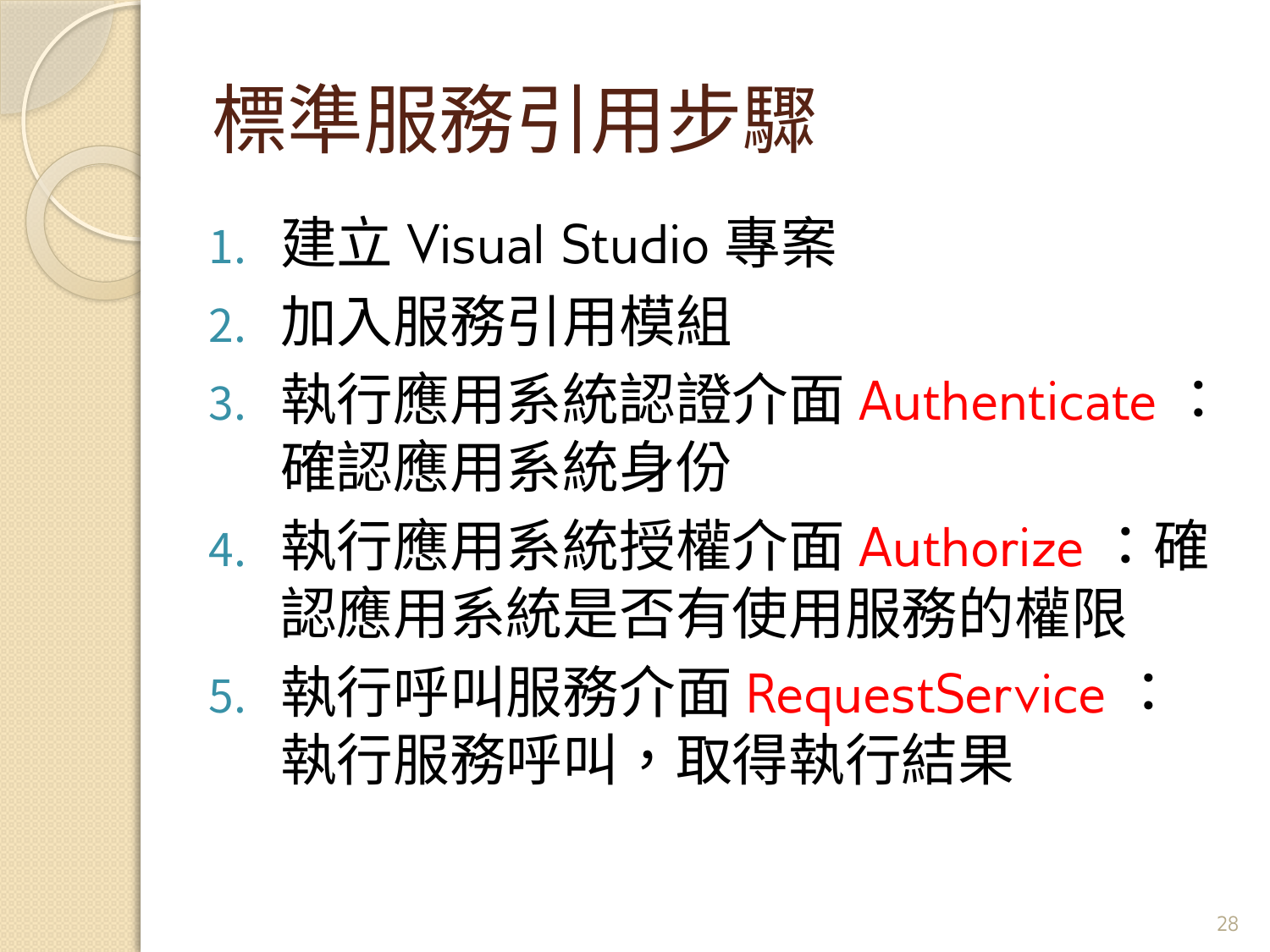

# 標準服務引用步驟
建立Visual Studio專案
加入服務引用模組
執行應用系統認證介面Authenticate：確認應用系統身份
執行應用系統授權介面Authorize：確認應用系統是否有使用服務的權限
執行呼叫服務介面RequestService：執行服務呼叫，取得執行結果

28